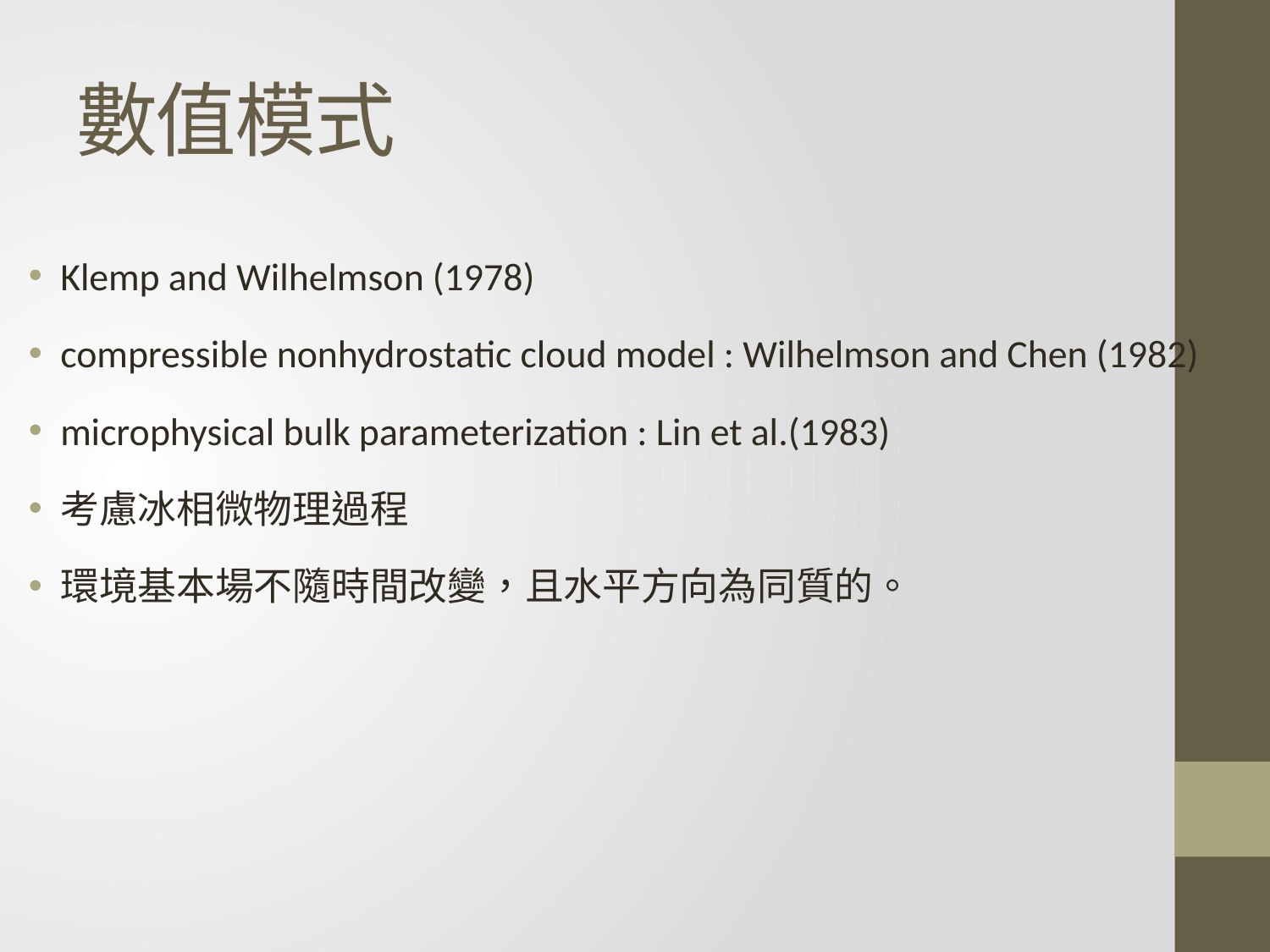

# 數值模式
Klemp and Wilhelmson (1978)
compressible nonhydrostatic cloud model : Wilhelmson and Chen (1982)
microphysical bulk parameterization : Lin et al.(1983)
考慮冰相微物理過程
環境基本場不隨時間改變，且水平方向為同質的。